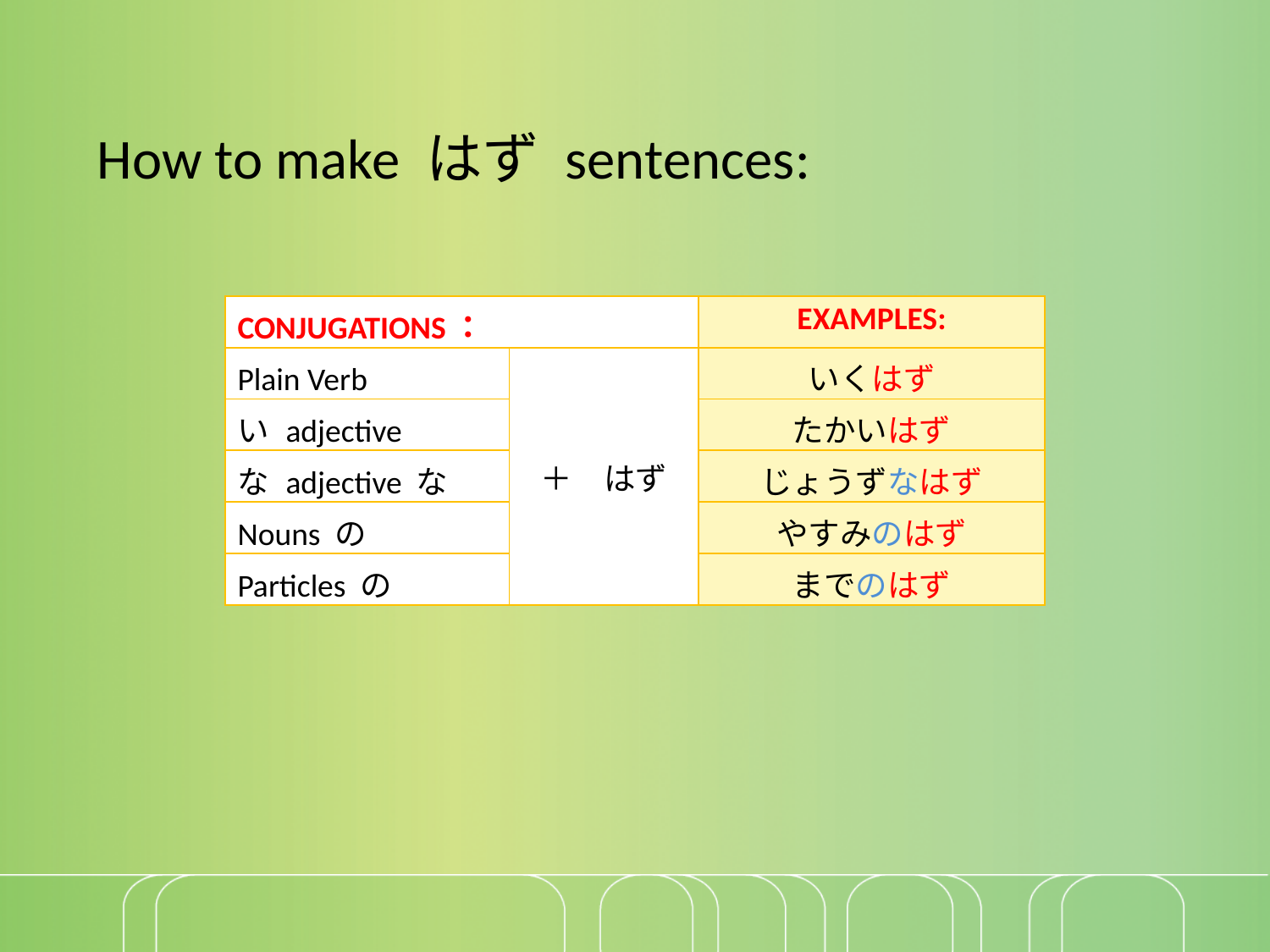

How to make はず sentences:
| CONJUGATIONS： |  | EXAMPLES: |
| --- | --- | --- |
| Plain Verb | ＋　はず | いくはず |
| い adjective |  | たかいはず |
| な adjective な |  | じょうずなはず |
| Nouns の |  | やすみのはず |
| Particles の |  | までのはず |